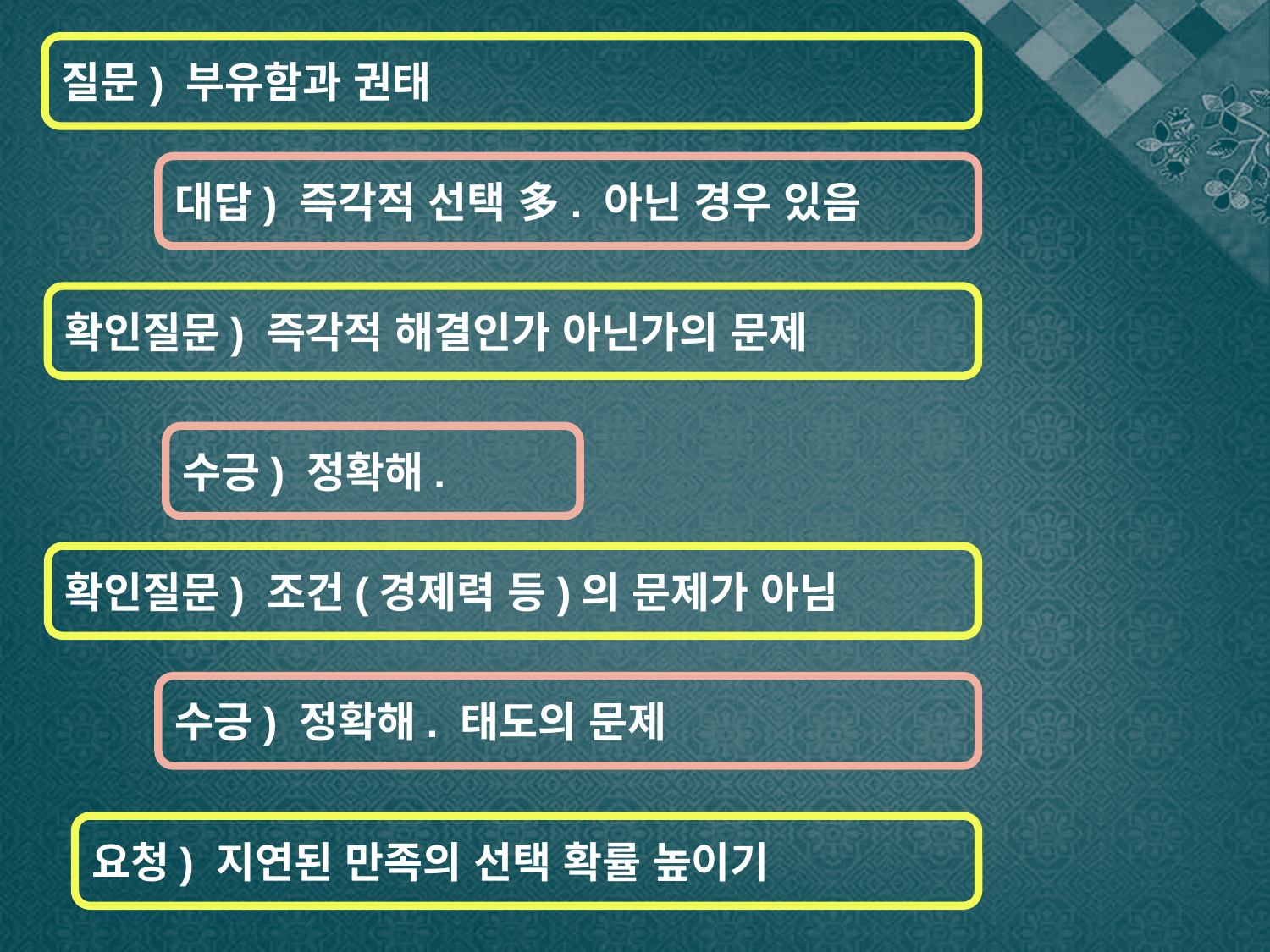

질문) 부유함과 권태
대답) 즉각적 선택 多. 아닌 경우 있음
확인질문) 즉각적 해결인가 아닌가의 문제
수긍) 정확해.
확인질문) 조건(경제력 등)의 문제가 아님
수긍) 정확해. 태도의 문제
요청) 지연된 만족의 선택 확률 높이기